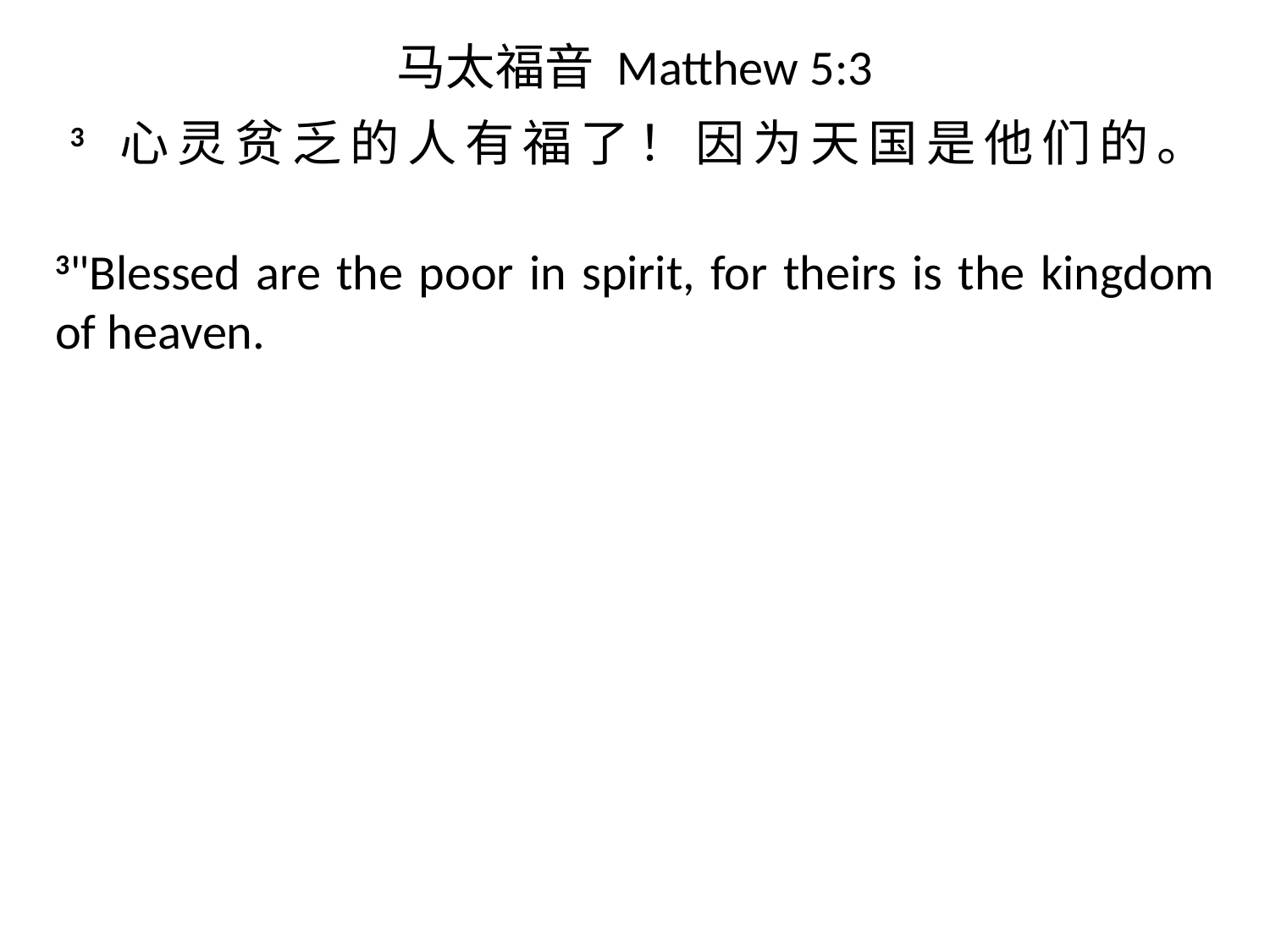

# 马太福音 Matthew 5:3
 3 心灵贫乏的人有福了！因为天国是他们的。
3"Blessed are the poor in spirit, for theirs is the kingdom of heaven.